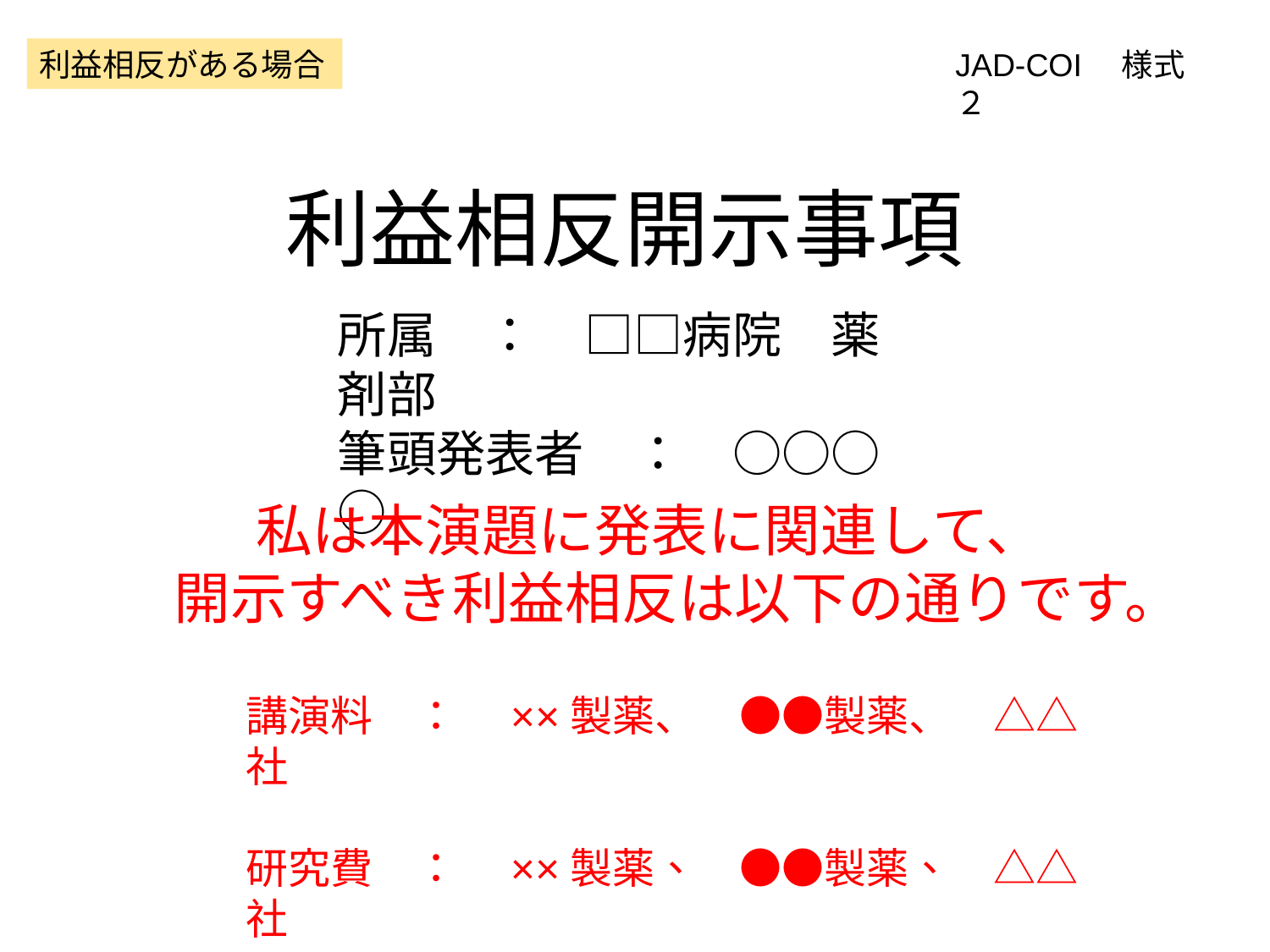

利益相反がある場合
JAD-COI　様式 ２
利益相反開示事項
所属　：　□□病院　薬剤部
筆頭発表者　：　○○○○
私は本演題に発表に関連して、
開示すべき利益相反は以下の通りです。
講演料　：　××製薬、　●●製薬、　△△社

研究費　：　××製薬、　●●製薬、　△△社